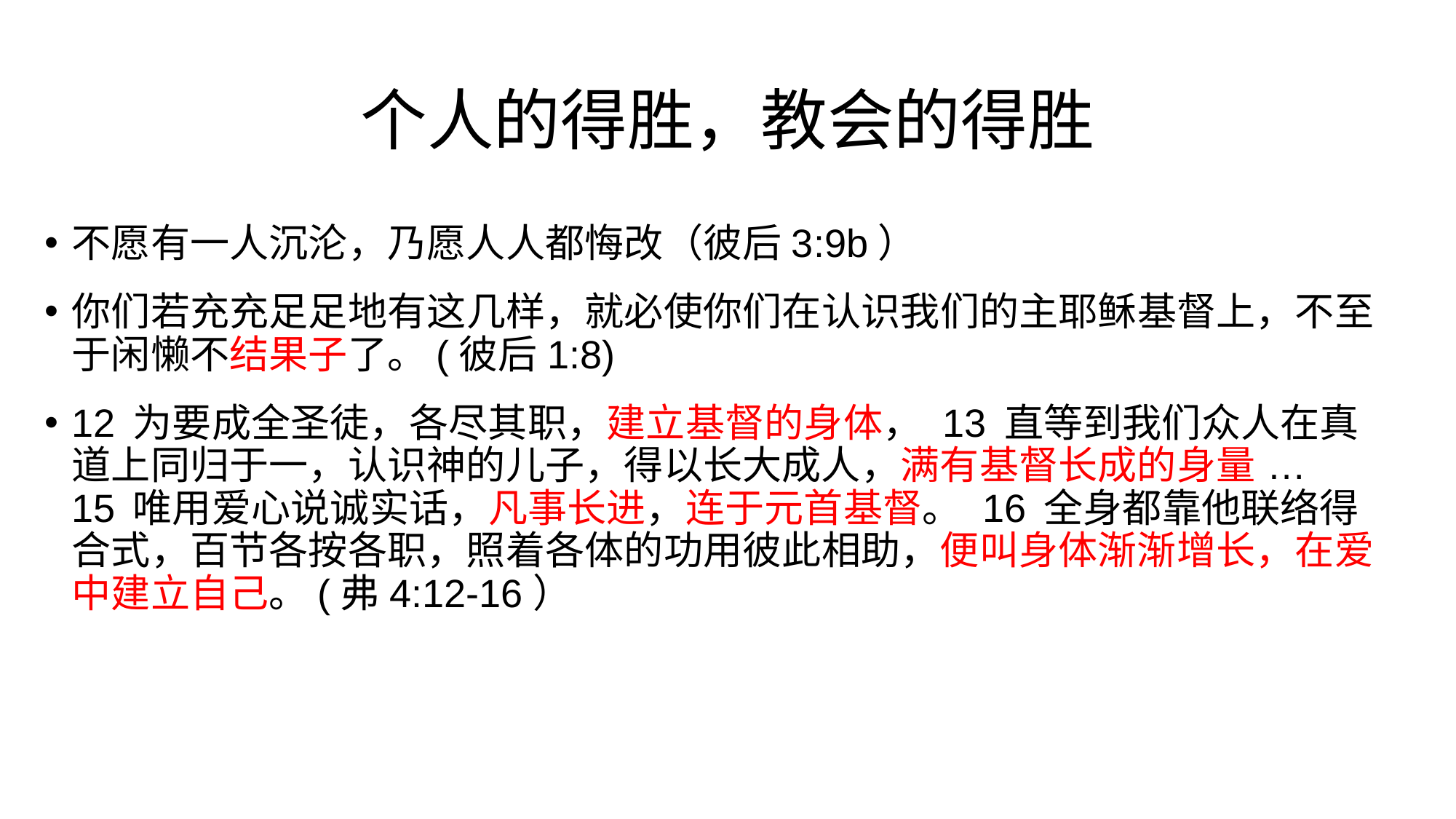

# 个人的得胜，教会的得胜
不愿有一人沉沦，乃愿人人都悔改（彼后3:9b）
你们若充充足足地有这几样，就必使你们在认识我们的主耶稣基督上，不至于闲懒不结果子了。(彼后1:8)
12 为要成全圣徒，各尽其职，建立基督的身体， 13 直等到我们众人在真道上同归于一，认识神的儿子，得以长大成人，满有基督长成的身量 … 15 唯用爱心说诚实话，凡事长进，连于元首基督。 16 全身都靠他联络得合式，百节各按各职，照着各体的功用彼此相助，便叫身体渐渐增长，在爱中建立自己。(弗4:12-16）